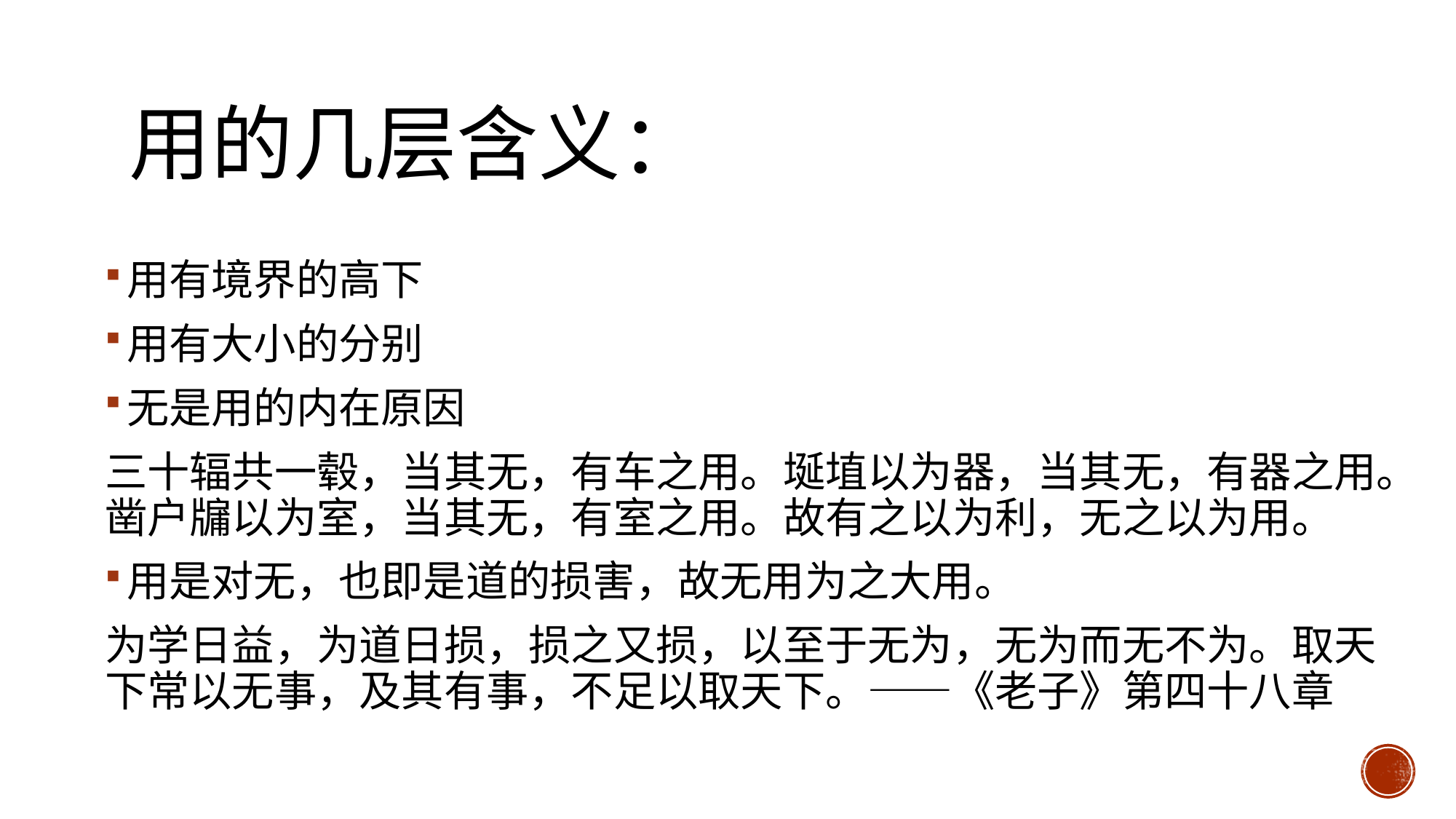

# 用的几层含义：
用有境界的高下
用有大小的分别
无是用的内在原因
三十辐共一毂，当其无，有车之用。埏埴以为器，当其无，有器之用。凿户牖以为室，当其无，有室之用。故有之以为利，无之以为用。
用是对无，也即是道的损害，故无用为之大用。
为学日益，为道日损，损之又损，以至于无为，无为而无不为。取天下常以无事，及其有事，不足以取天下。——《老子》第四十八章